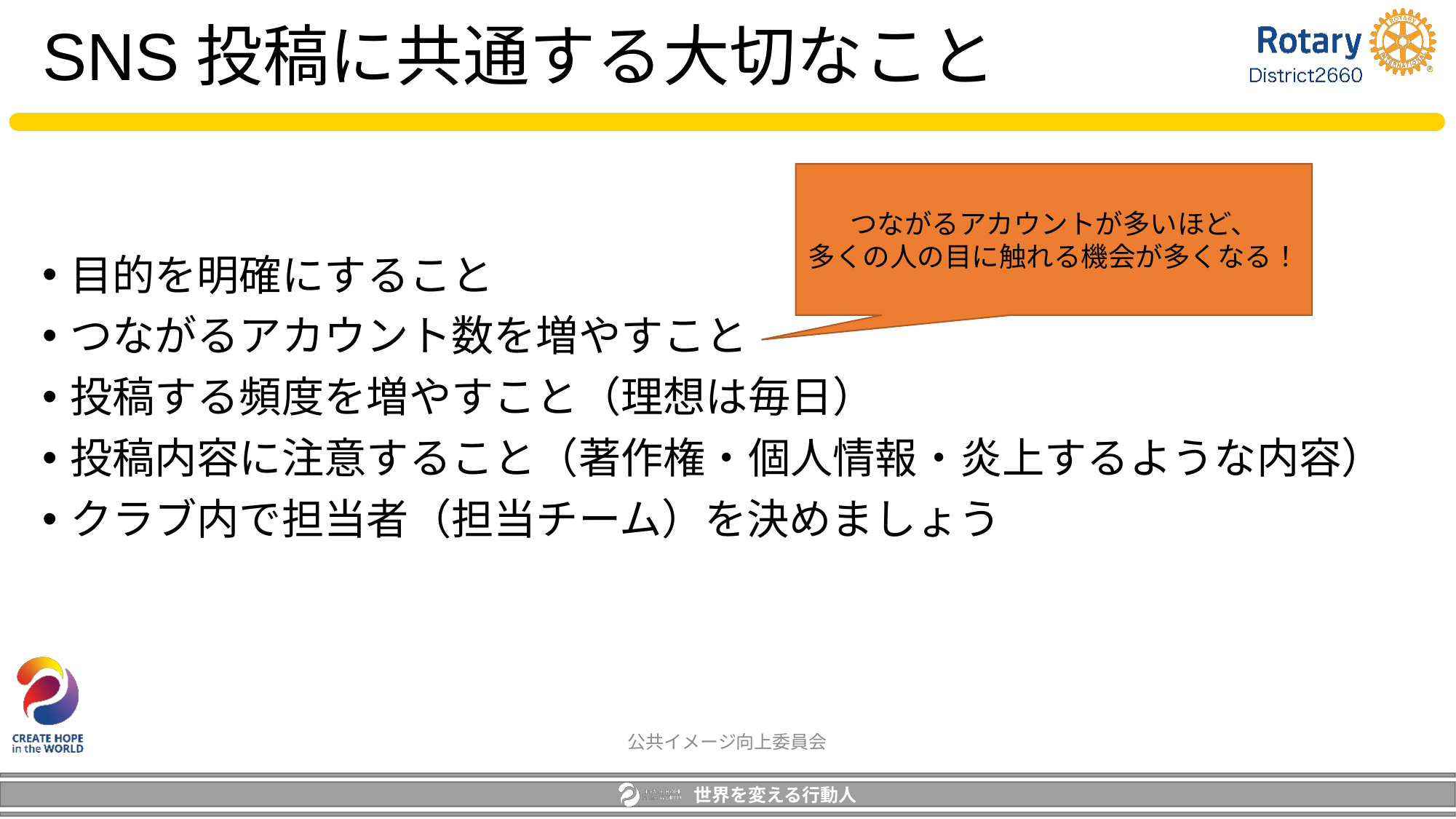

# SNS投稿に共通する大切なこと
目的を明確にすること
つながるアカウント数を増やすこと
投稿する頻度を増やすこと（理想は毎日）
投稿内容に注意すること（著作権・個人情報・炎上するような内容）
クラブ内で担当者（担当チーム）を決めましょう

つながるアカウントが多いほど、
多くの人の目に触れる機会が多くなる！